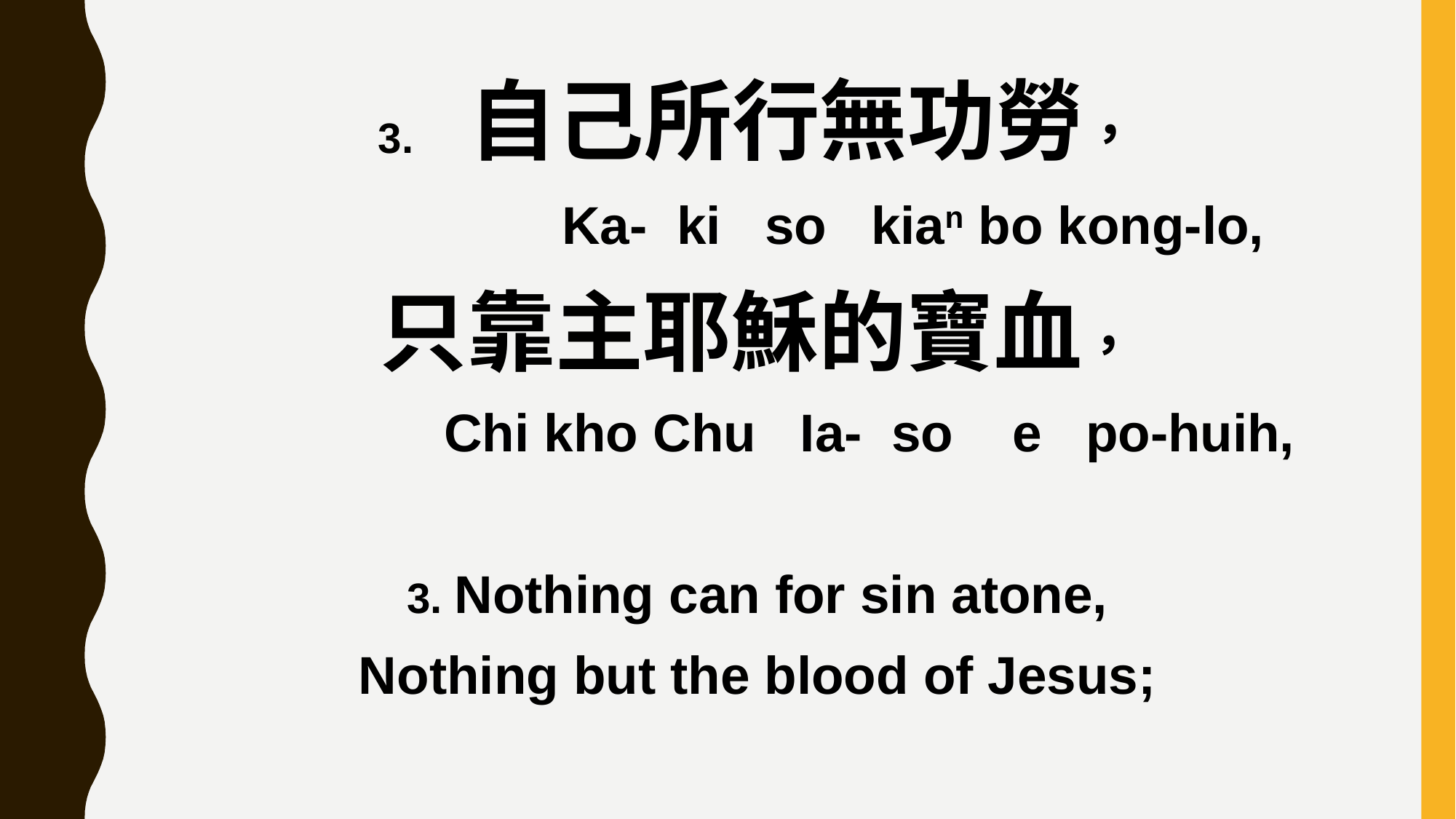

3. 自己所行無功勞，
                             Ka-  ki   so   kian bo kong-lo,
只靠主耶穌的寶血，
                     Chi kho Chu   Ia-  so    e   po-huih,

3. Nothing can for sin atone,
Nothing but the blood of Jesus;